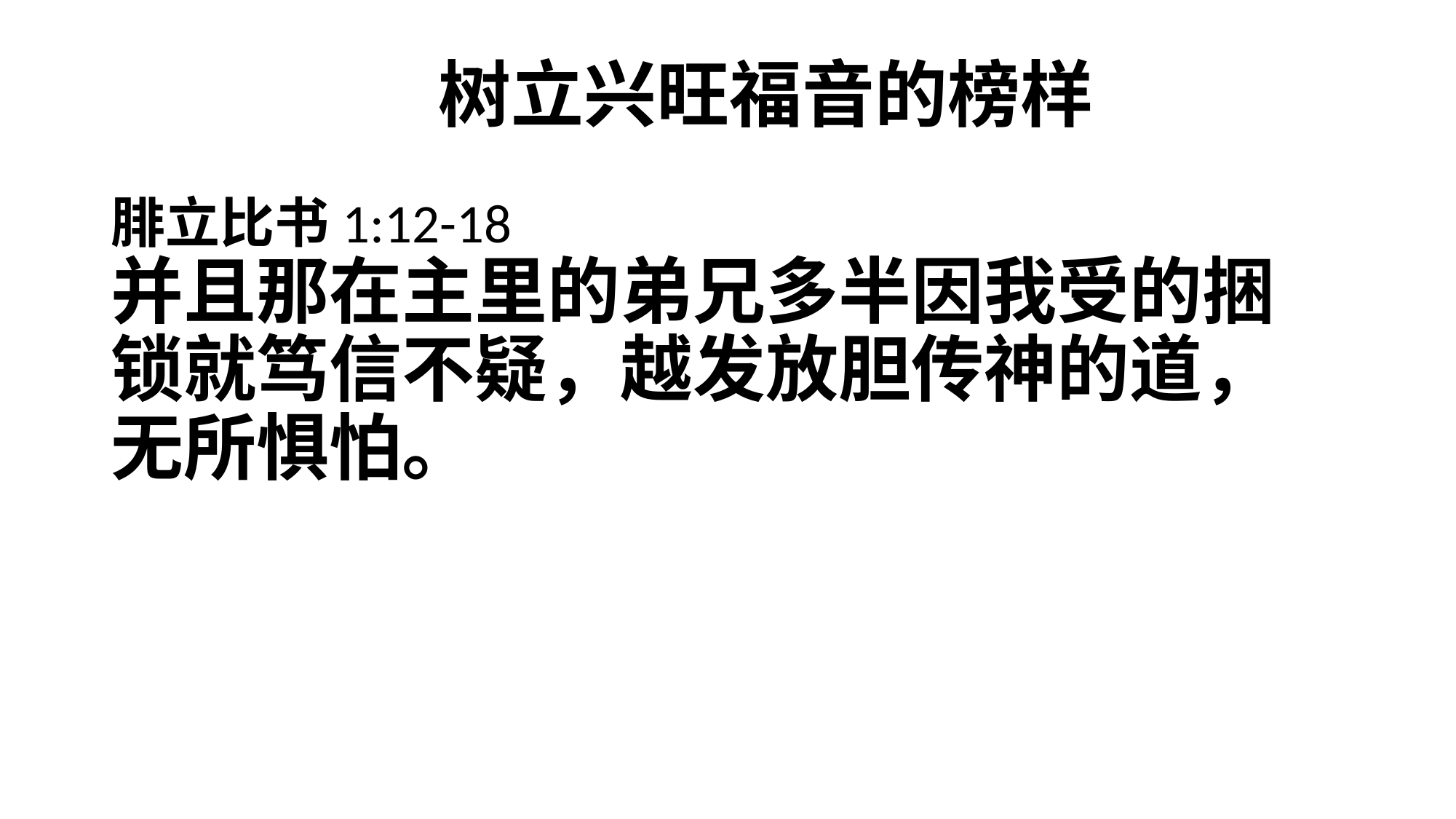

# 树立兴旺福音的榜样 腓立比书1:12-18 并且那在主里的弟兄多半因我受的捆锁就笃信不疑，越发放胆传神的道，无所惧怕。